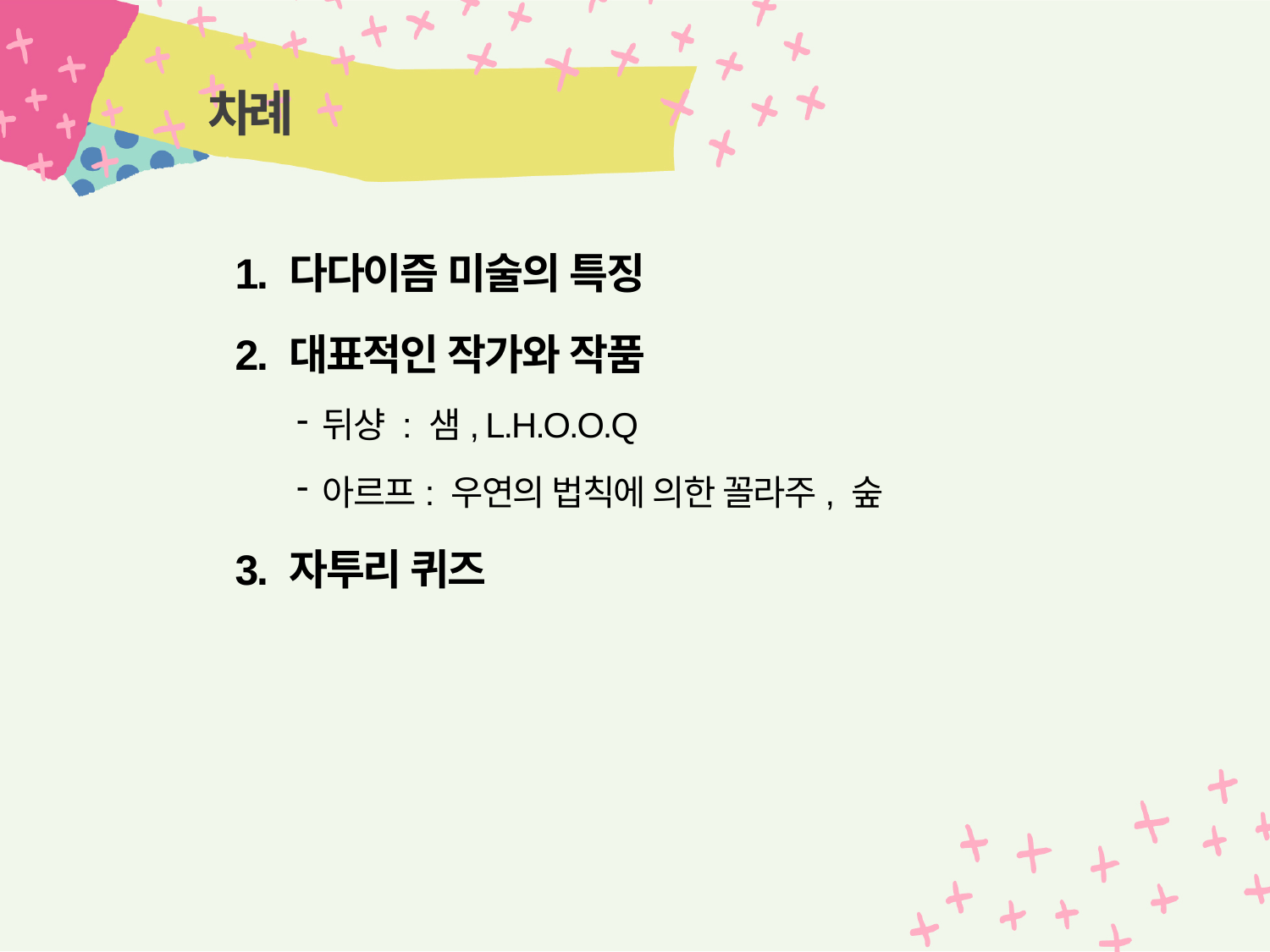

# 차례
1. 다다이즘 미술의 특징
2. 대표적인 작가와 작품
뒤샹 : 샘, L.H.O.O.Q
아르프: 우연의 법칙에 의한 꼴라주, 숲
3. 자투리 퀴즈